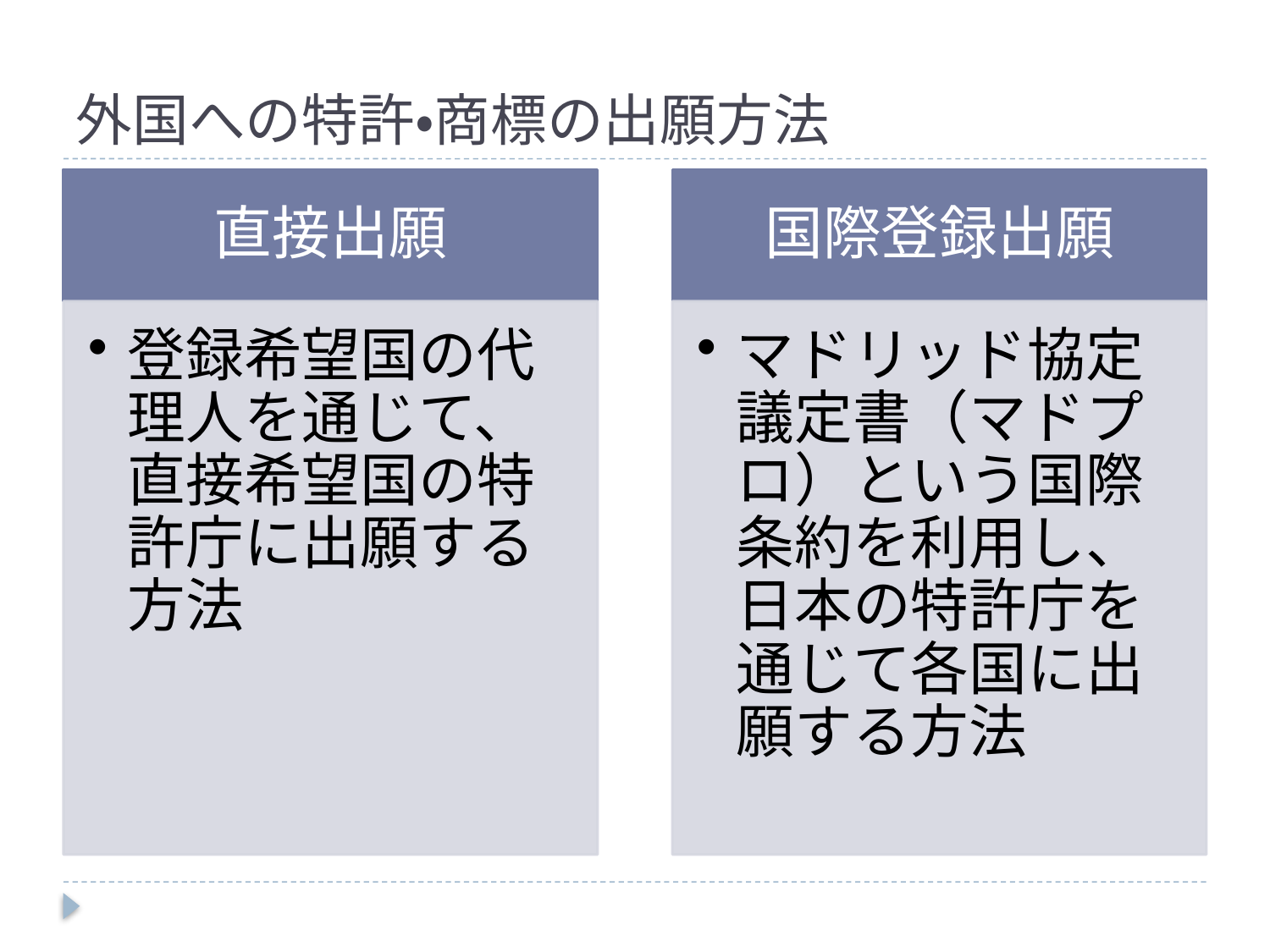

# 外国への特許・商標の出願方法
直接出願
登録希望国の代理人を通じて、直接希望国の特許庁に出願する方法
国際登録出願
マドリッド協定議定書（マドプロ）という国際条約を利用し、日本の特許庁を通じて各国に出願する方法